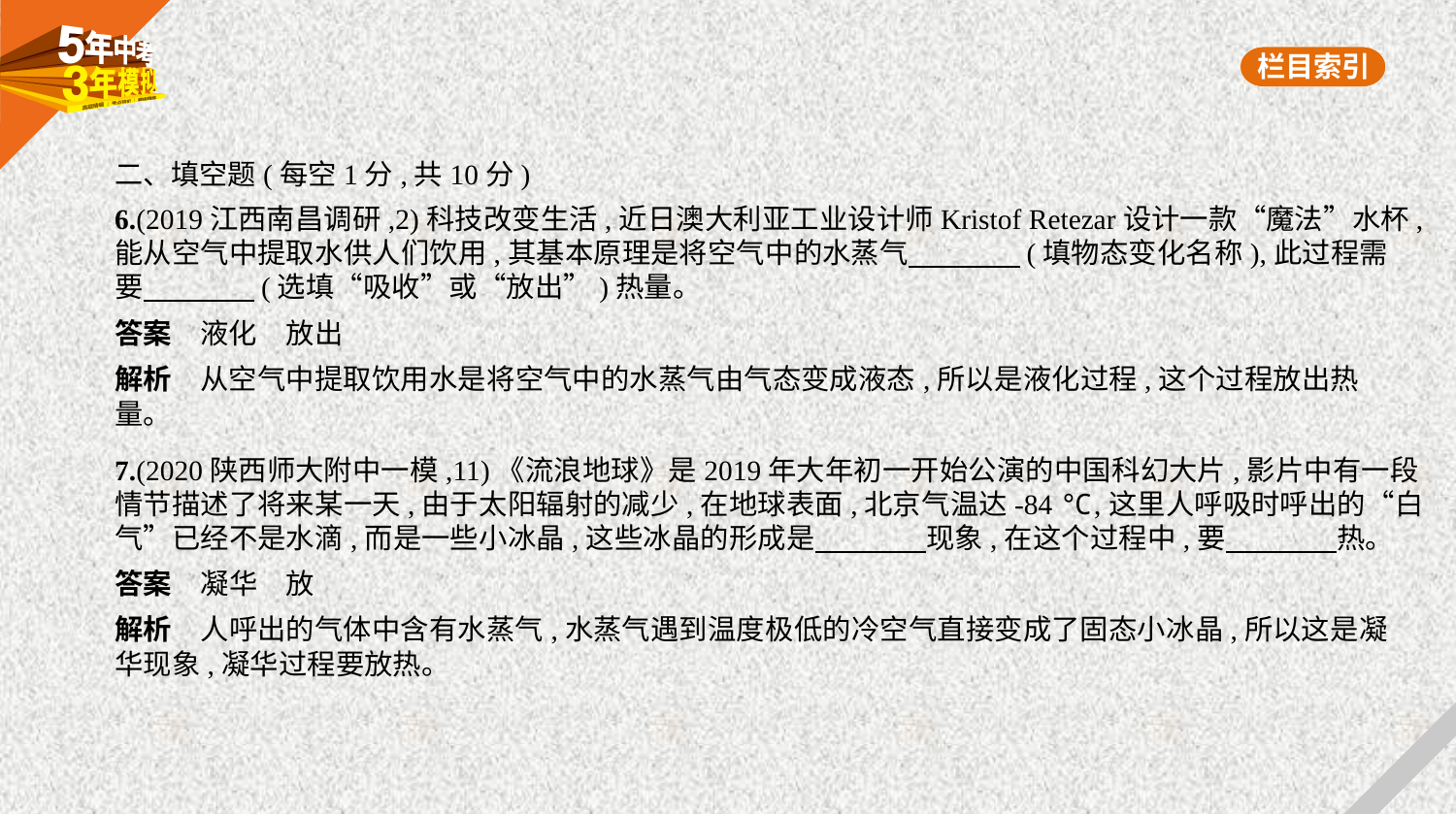

二、填空题(每空1分,共10分)
6.(2019江西南昌调研,2)科技改变生活,近日澳大利亚工业设计师Kristof Retezar设计一款“魔法”水杯,
能从空气中提取水供人们饮用,其基本原理是将空气中的水蒸气　　　    (填物态变化名称),此过程需
要　　　    (选填“吸收”或“放出”)热量。
答案　液化　放出
解析　从空气中提取饮用水是将空气中的水蒸气由气态变成液态,所以是液化过程,这个过程放出热
量。
7.(2020陕西师大附中一模,11)《流浪地球》是2019年大年初一开始公演的中国科幻大片,影片中有一段
情节描述了将来某一天,由于太阳辐射的减少,在地球表面,北京气温达-84 ℃,这里人呼吸时呼出的“白
气”已经不是水滴,而是一些小冰晶,这些冰晶的形成是　　　    现象,在这个过程中,要　　　    热。
答案　凝华　放
解析　人呼出的气体中含有水蒸气,水蒸气遇到温度极低的冷空气直接变成了固态小冰晶,所以这是凝
华现象,凝华过程要放热。